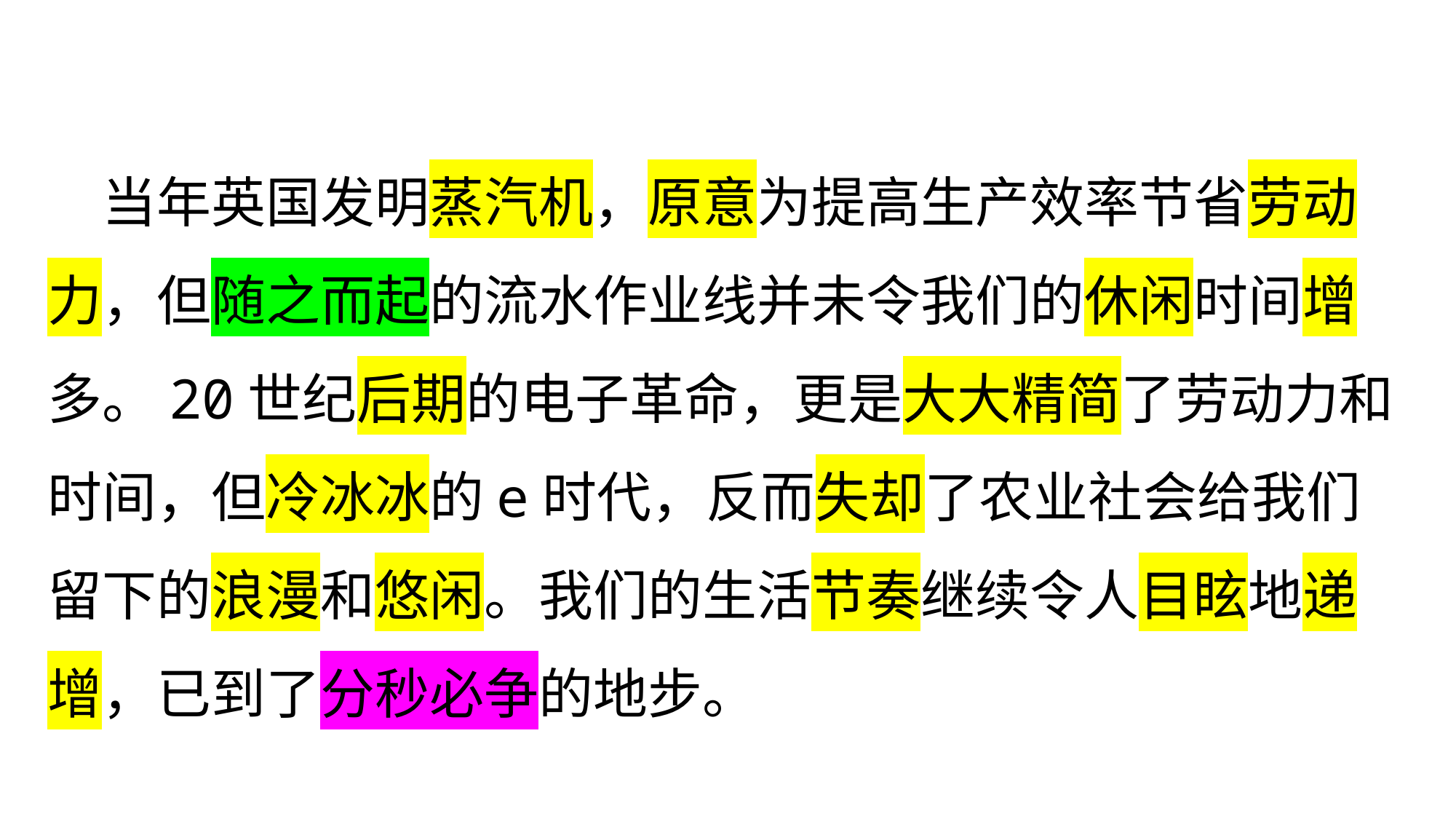

当年英国发明蒸汽机，原意为提高生产效率节省劳动力，但随之而起的流水作业线并未令我们的休闲时间增多。20世纪后期的电子革命，更是大大精简了劳动力和时间，但冷冰冰的e时代，反而失却了农业社会给我们留下的浪漫和悠闲。我们的生活节奏继续令人目眩地递增，已到了分秒必争的地步。